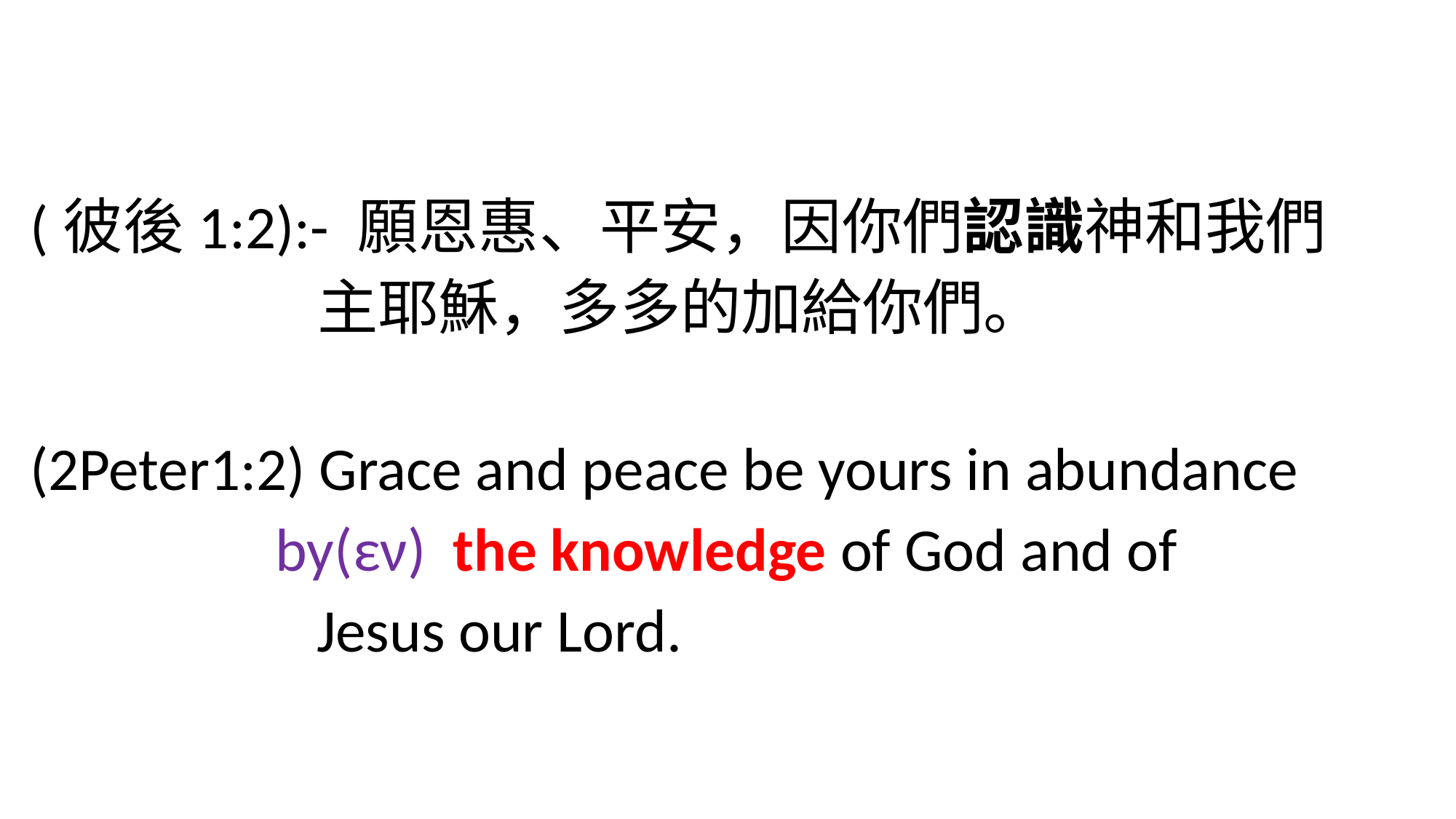

(彼後1:2):- 願恩惠、平安，因你們認識神和我們
                    主耶穌，多多的加給你們。

(2Peter1:2) Grace and peace be yours in abundance
                  by(εν)  the knowledge of God and of
                     Jesus our Lord.